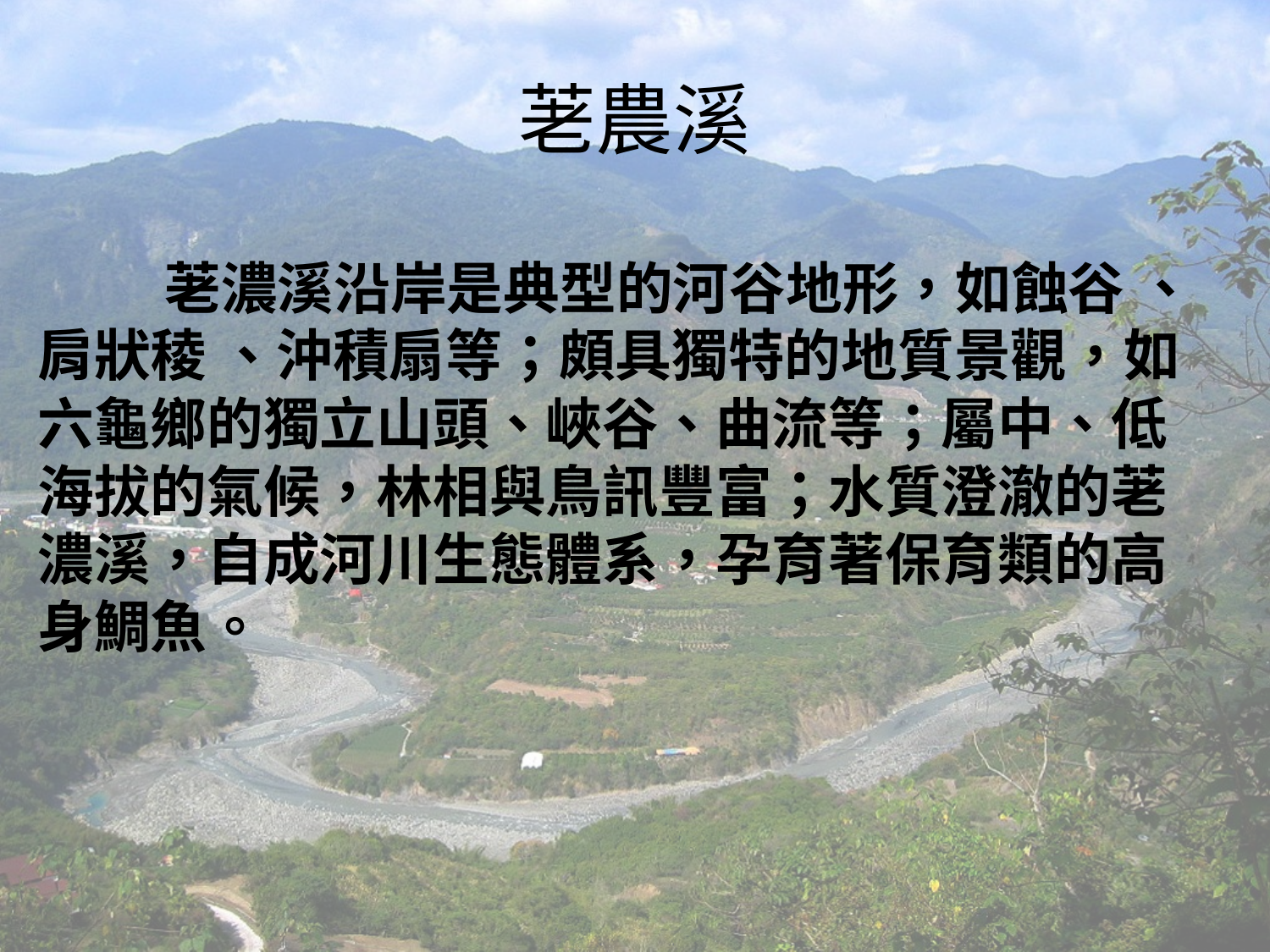

# 荖農溪
	荖濃溪沿岸是典型的河谷地形，如蝕谷 、肩狀稜 、沖積扇等；頗具獨特的地質景觀，如六龜鄉的獨立山頭、峽谷、曲流等；屬中、低海拔的氣候，林相與鳥訊豐富；水質澄澈的荖濃溪，自成河川生態體系，孕育著保育類的高身鯛魚。